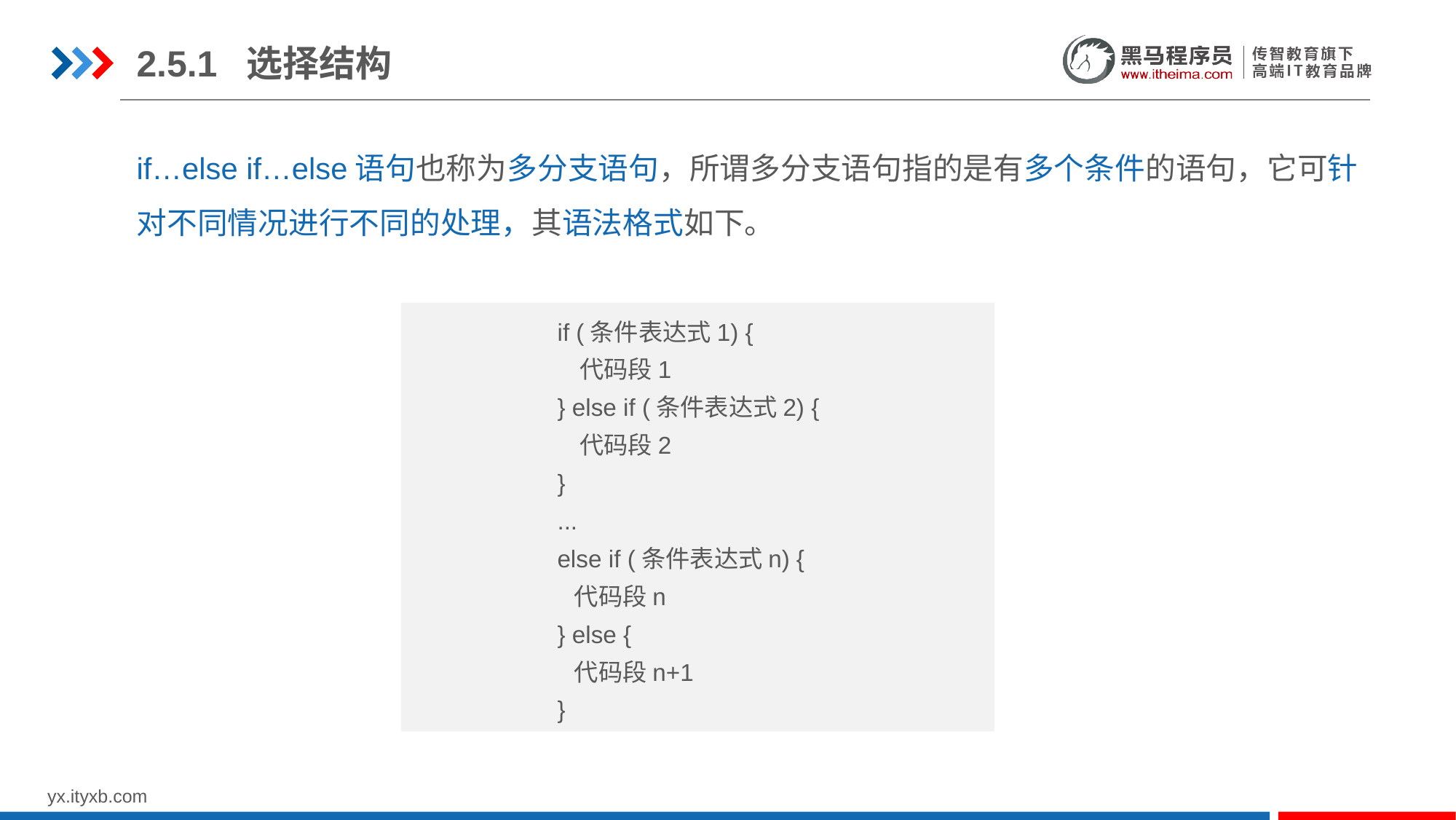

2.5.1  选择结构
if…else if…else语句也称为多分支语句，所谓多分支语句指的是有多个条件的语句，它可针对不同情况进行不同的处理，其语法格式如下。

if (条件表达式1) {
   代码段1
} else if (条件表达式2) {
   代码段2
}
...
else if (条件表达式n) {
  代码段n
} else {
  代码段n+1
}